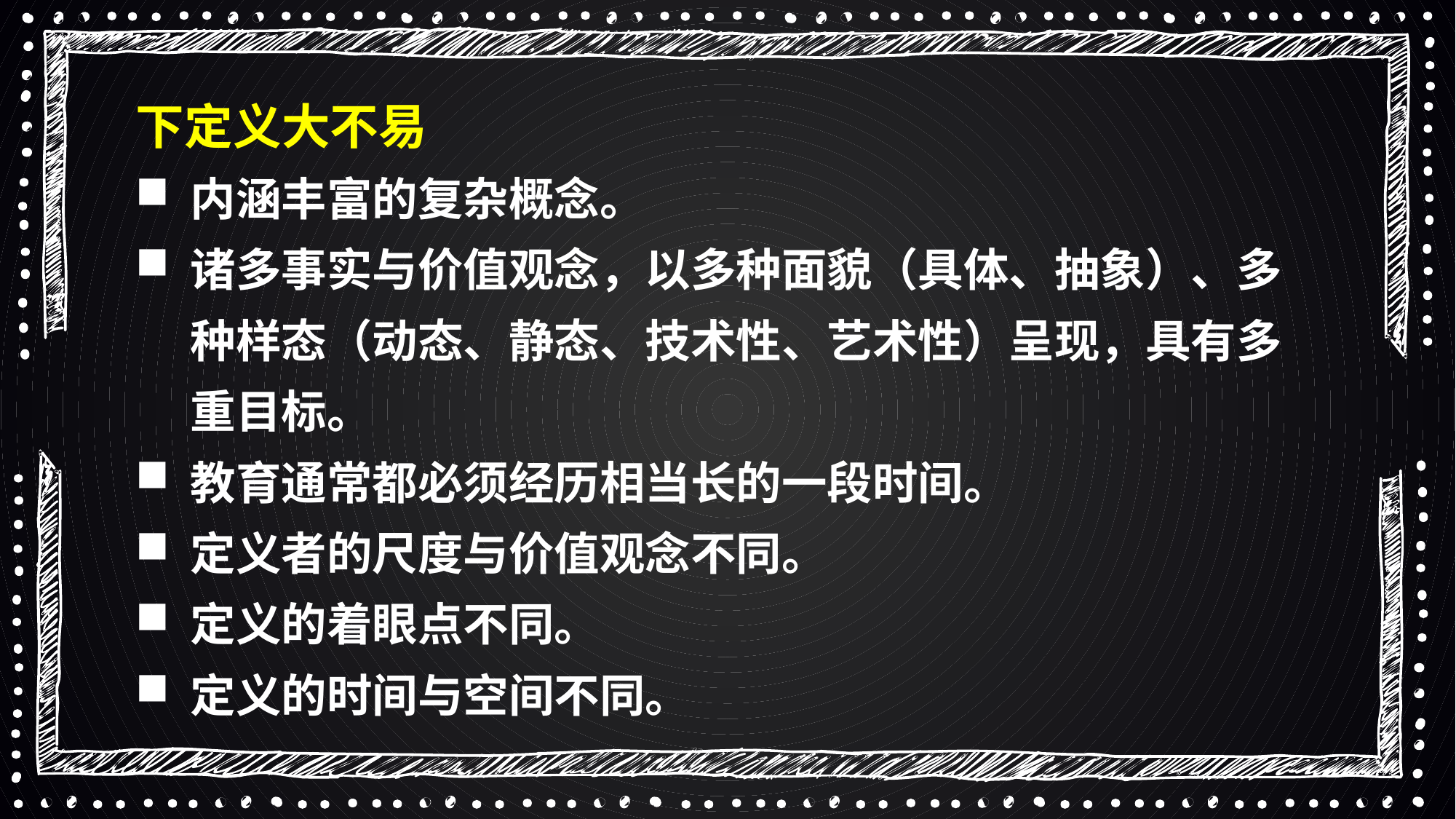

下定义大不易
内涵丰富的复杂概念。
诸多事实与价值观念，以多种面貌（具体、抽象）、多种样态（动态、静态、技术性、艺术性）呈现，具有多重目标。
教育通常都必须经历相当长的一段时间。
定义者的尺度与价值观念不同。
定义的着眼点不同。
定义的时间与空间不同。